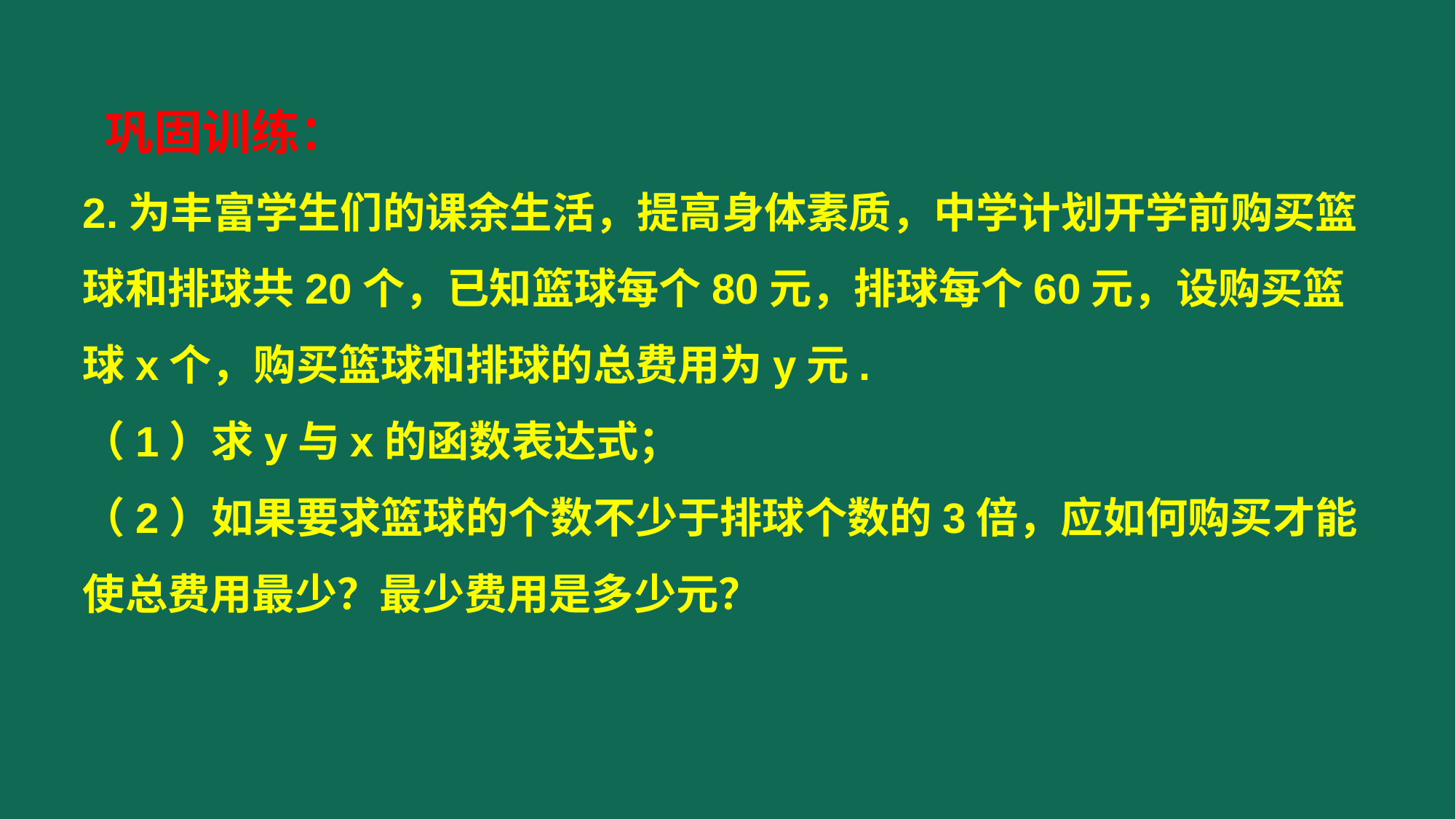

巩固训练：
2.为丰富学生们的课余生活，提高身体素质，中学计划开学前购买篮球和排球共20个，已知篮球每个80元，排球每个60元，设购买篮球x个，购买篮球和排球的总费用为y元.
（1）求y与x的函数表达式；
（2）如果要求篮球的个数不少于排球个数的3倍，应如何购买才能使总费用最少？最少费用是多少元？